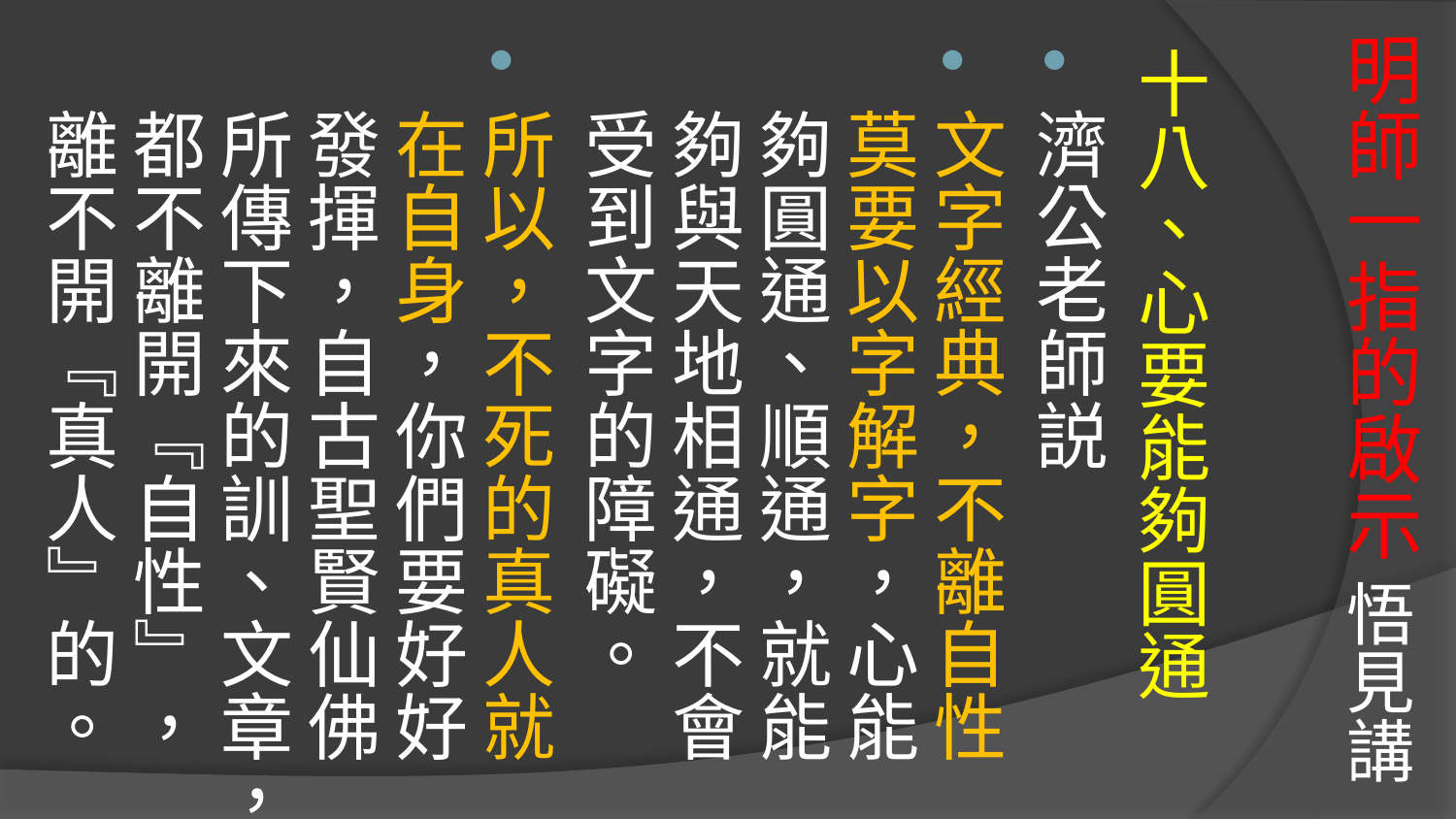

# 明師一指的啟示 悟見講
十八、心要能夠圓通
濟公老師説
文字經典，不離自性莫要以字解字，心能夠圓通、順通，就能夠與天地相通，不會受到文字的障礙。
所以，不死的真人就在自身，你們要好好發揮，自古聖賢仙佛所傳下來的訓、文章，都不離開『自性』，離不開『真人』的。